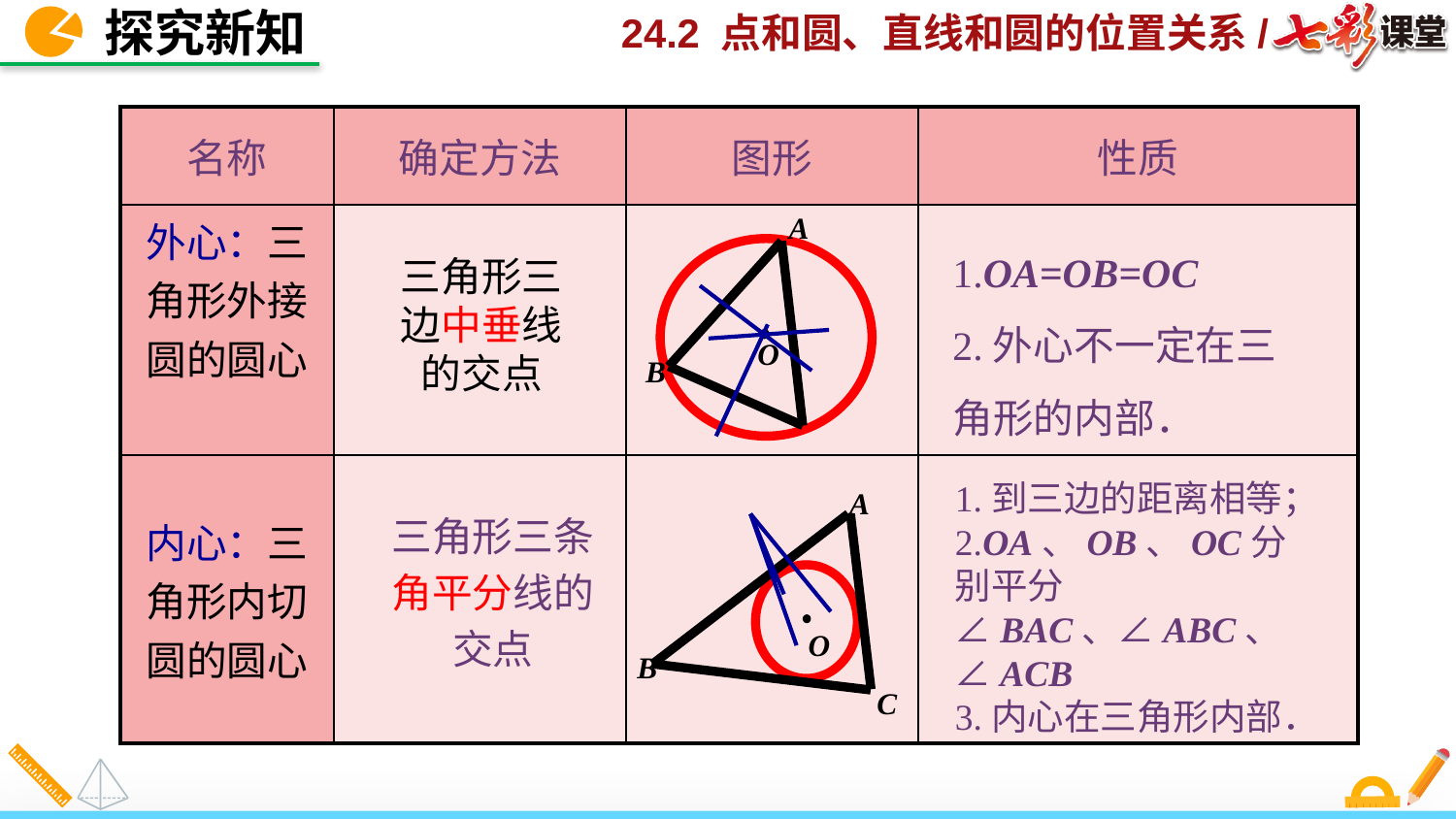

探究新知

| 名称 | 确定方法 | 图形 | 性质 |
| --- | --- | --- | --- |
| 外心：三角形外接圆的圆心 |  |  |  |
| 内心：三角形内切圆的圆心 |  |  |  |
A

O

B
1.OA=OB=OC
2.外心不一定在三角形的内部．
三角形三边中垂线的交点
1.到三边的距离相等；
2.OA、OB、OC分别平分∠BAC、∠ABC、∠ACB
3.内心在三角形内部．
A

O
B
C
三角形三条
角平分线的
交点